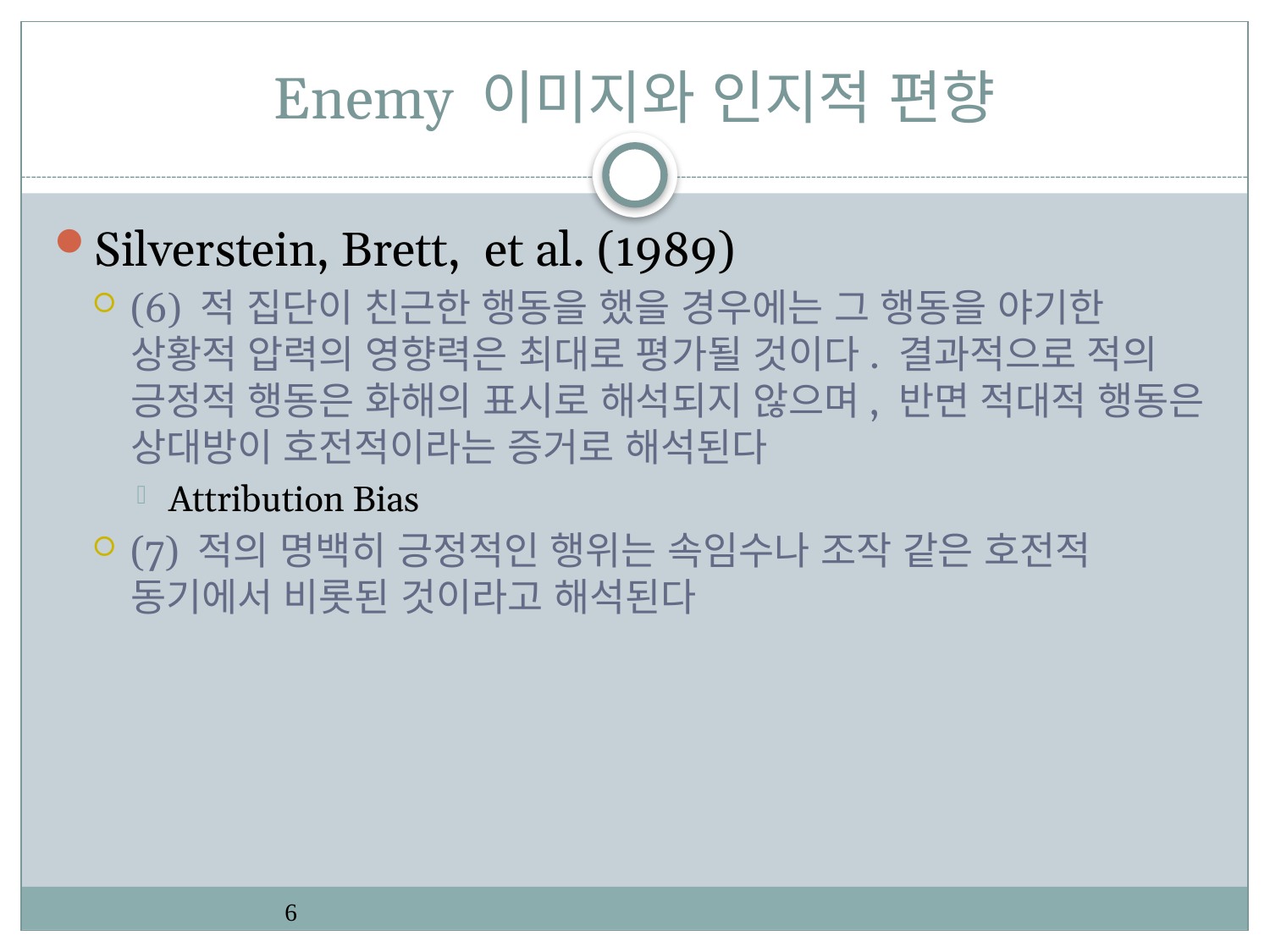

# Enemy 이미지와 인지적 편향
Silverstein, Brett,  et al. (1989)
(6) 적 집단이 친근한 행동을 했을 경우에는 그 행동을 야기한 상황적 압력의 영향력은 최대로 평가될 것이다. 결과적으로 적의 긍정적 행동은 화해의 표시로 해석되지 않으며, 반면 적대적 행동은 상대방이 호전적이라는 증거로 해석된다
Attribution Bias
(7) 적의 명백히 긍정적인 행위는 속임수나 조작 같은 호전적 동기에서 비롯된 것이라고 해석된다
6